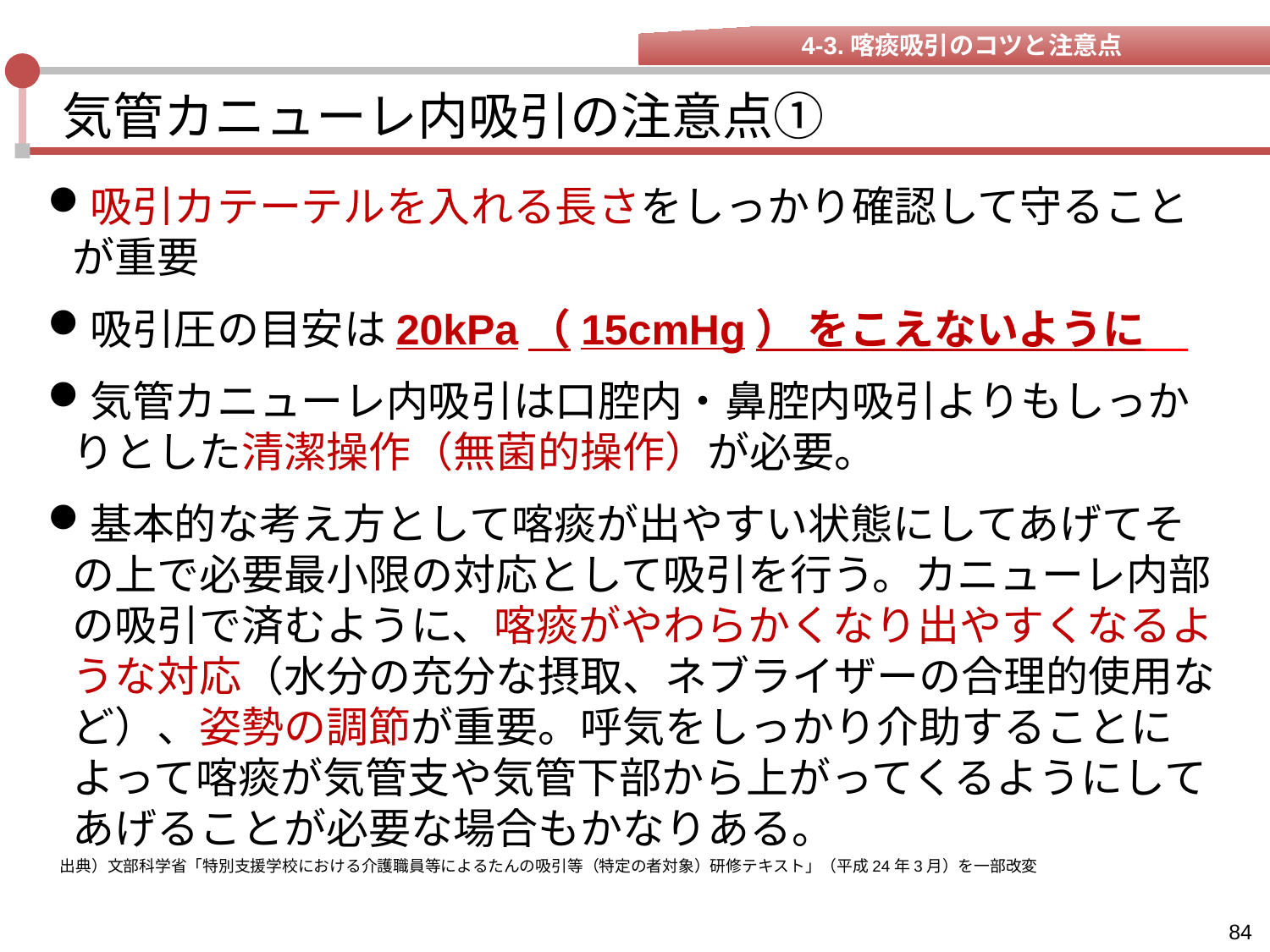

4-3.喀痰吸引のコツと注意点
# 気管カニューレ内吸引の注意点①
吸引カテーテルを入れる長さをしっかり確認して守ることが重要
吸引圧の目安は20kPa（15cmHg） をこえないように
気管カニューレ内吸引は口腔内・鼻腔内吸引よりもしっかりとした清潔操作（無菌的操作）が必要。
基本的な考え方として喀痰が出やすい状態にしてあげてその上で必要最小限の対応として吸引を行う。カニューレ内部の吸引で済むように、喀痰がやわらかくなり出やすくなるような対応（水分の充分な摂取、ネブライザーの合理的使用など）、姿勢の調節が重要。呼気をしっかり介助することによって喀痰が気管支や気管下部から上がってくるようにしてあげることが必要な場合もかなりある。
出典）文部科学省「特別支援学校における介護職員等によるたんの吸引等（特定の者対象）研修テキスト」（平成24年3月）を一部改変
84